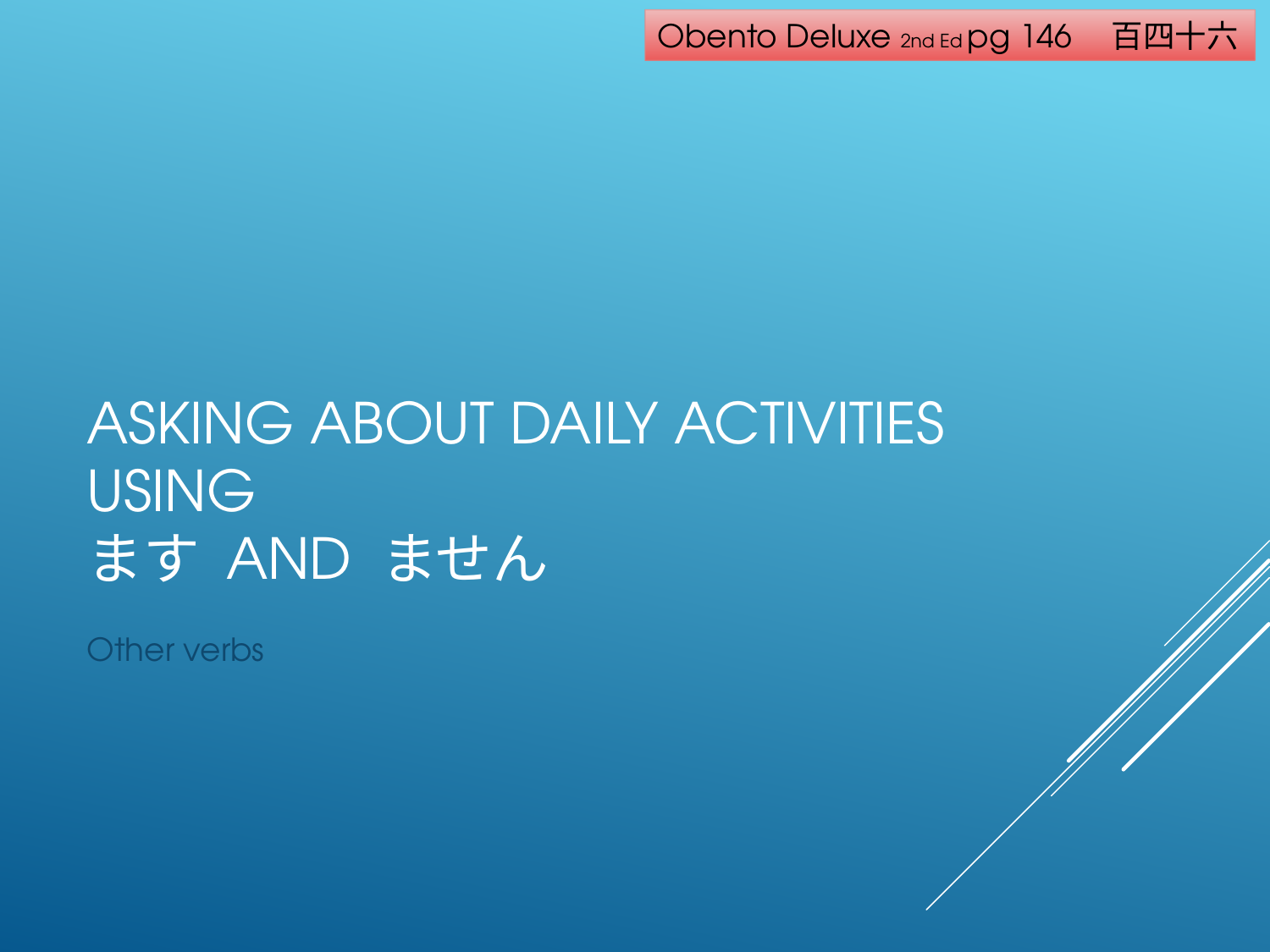

Obento Deluxe 2nd Ed pg 146　百四十六
# Asking about daily activities using　 ます and ません
Other verbs